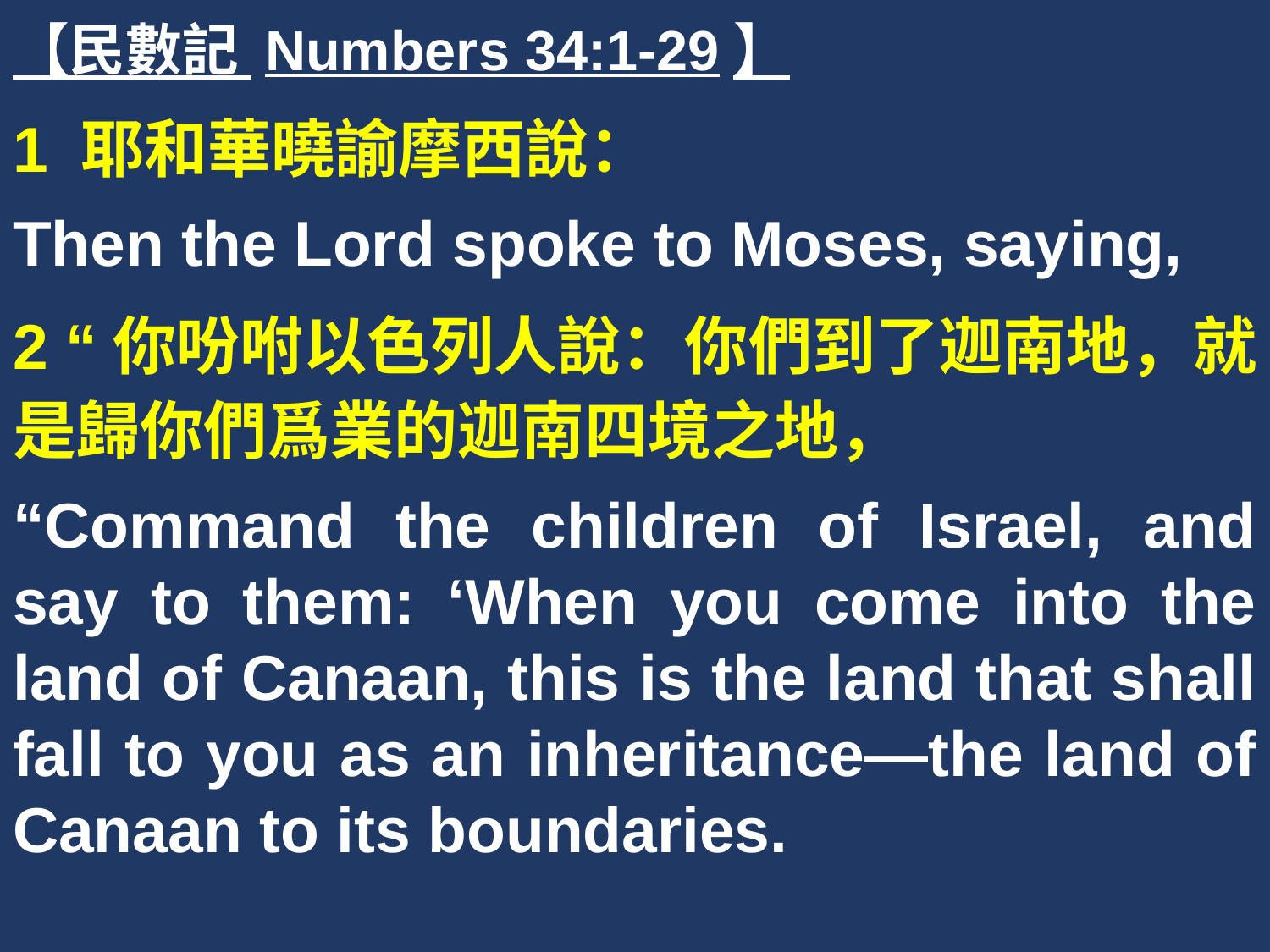

【民數記 Numbers 34:1-29】
1 耶和華曉諭摩西說：
Then the Lord spoke to Moses, saying,
2 “你吩咐以色列人說：你們到了迦南地，就是歸你們爲業的迦南四境之地，
“Command the children of Israel, and say to them: ‘When you come into the land of Canaan, this is the land that shall fall to you as an inheritance—the land of Canaan to its boundaries.